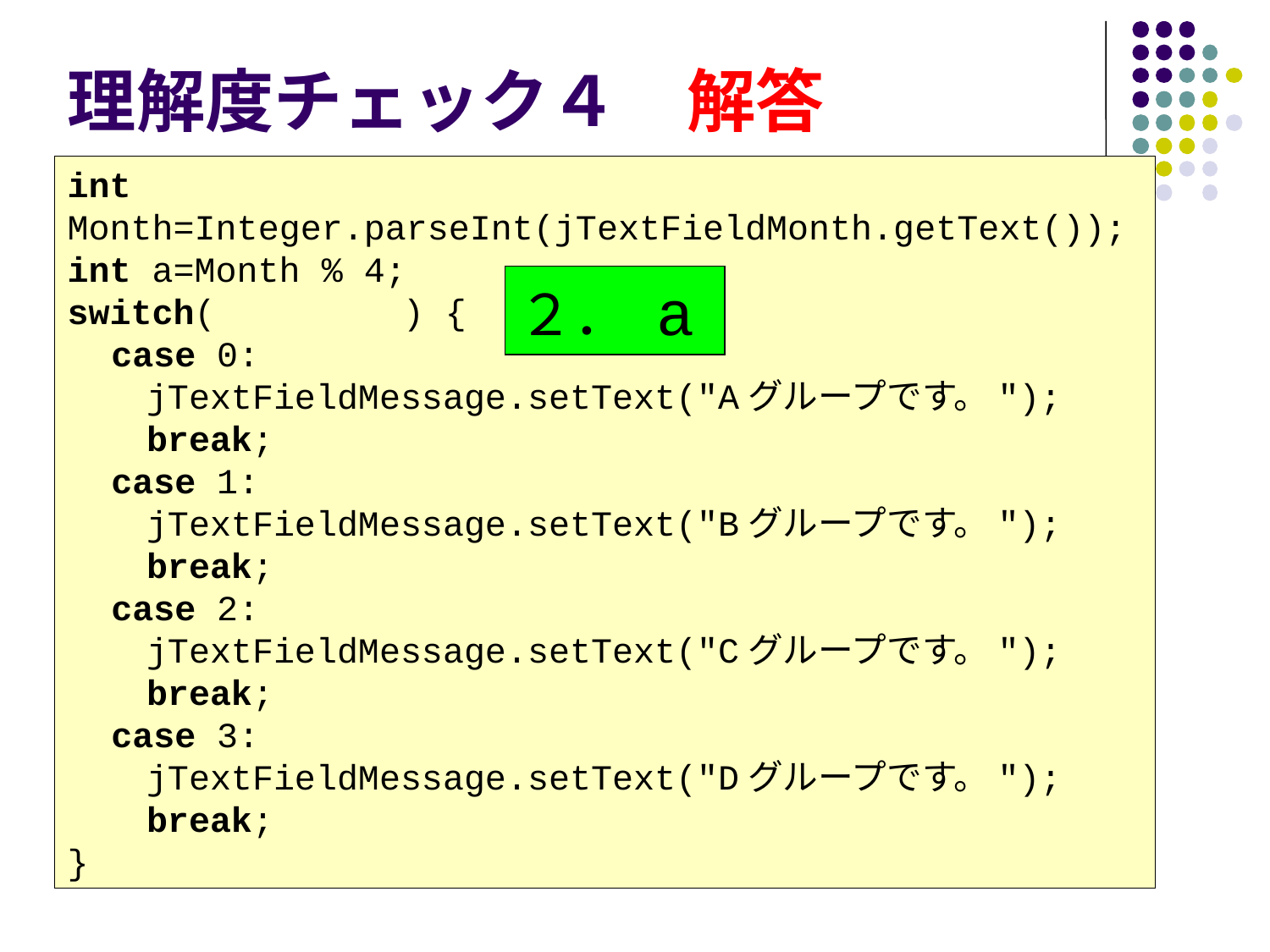

# 理解度チェック４　解答
int Month=Integer.parseInt(jTextFieldMonth.getText());
int a=Month % 4;
switch( 　　　　 ) {
　case 0:
　　jTextFieldMessage.setText("Aグループです。");
　　break;
　case 1:
　　jTextFieldMessage.setText("Bグループです。");
　　break;
　case 2:
　　jTextFieldMessage.setText("Cグループです。");
　　break;
　case 3:
　　jTextFieldMessage.setText("Dグループです。");
　　break;
}
２． a